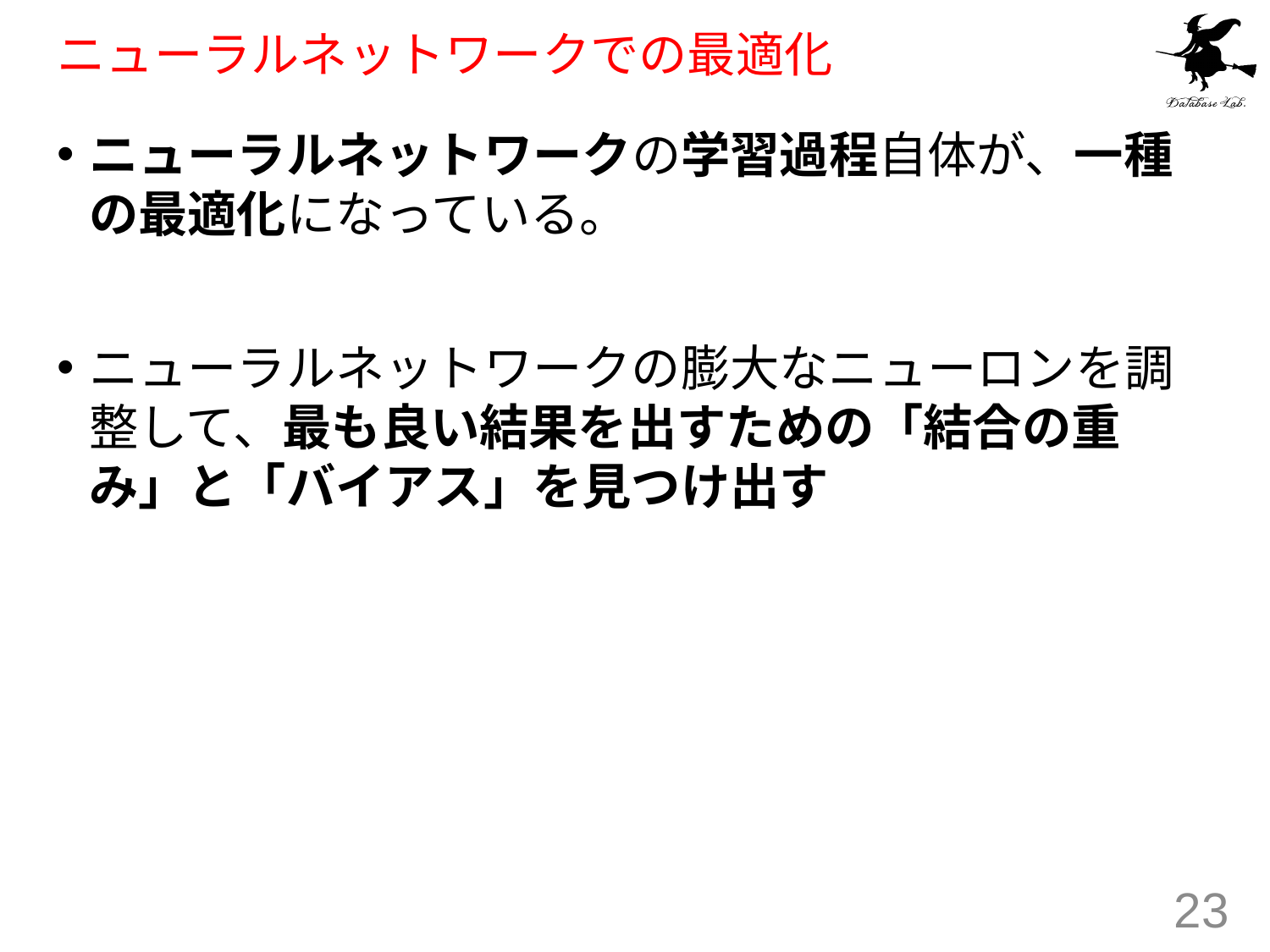

# ニューラルネットワークでの最適化
ニューラルネットワークの学習過程自体が、一種の最適化になっている。

ニューラルネットワークの膨大なニューロンを調整して、最も良い結果を出すための「結合の重み」と「バイアス」を見つけ出す
23